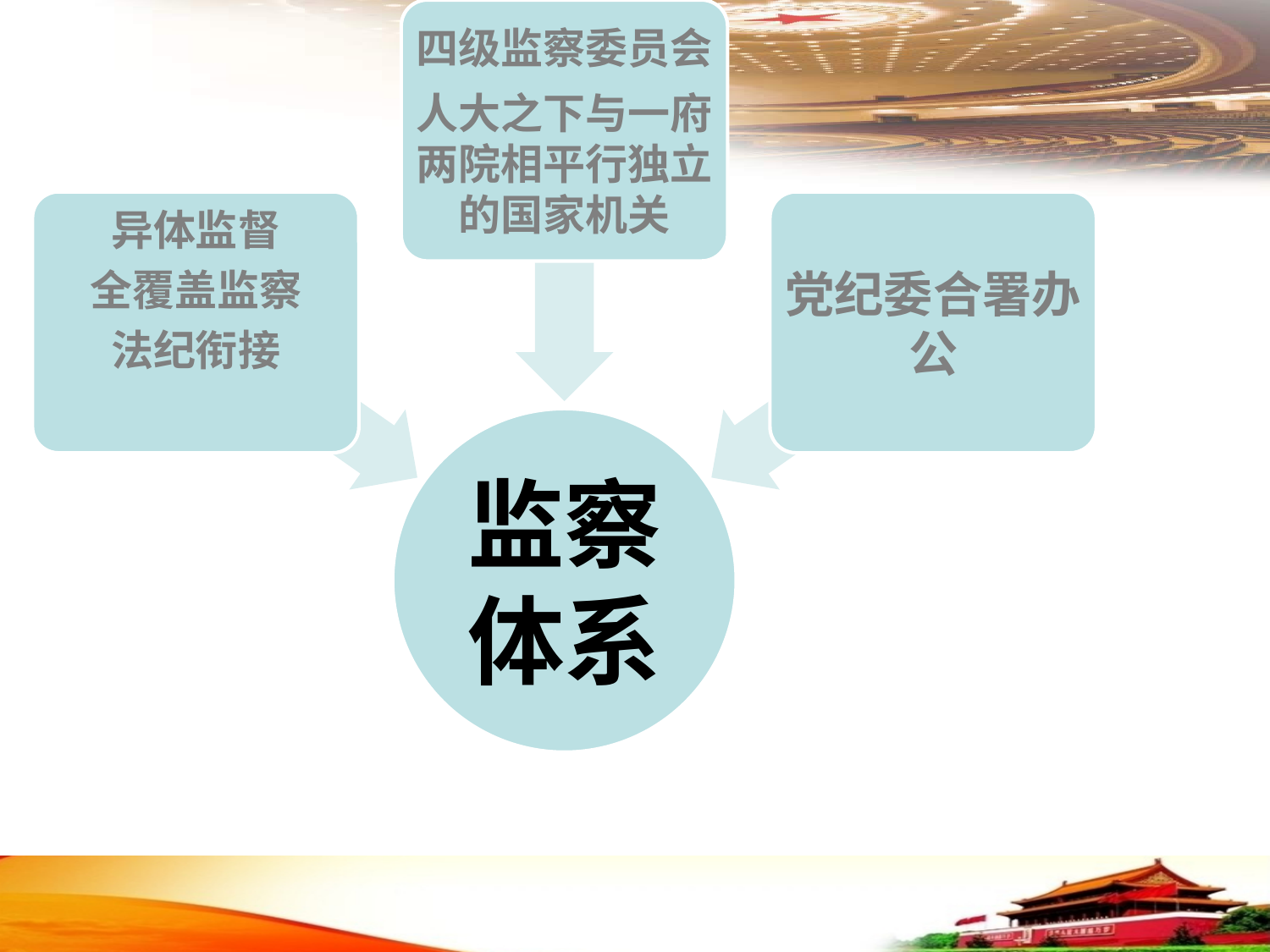

#
监察体系
异体监督
全覆盖监察
法纪衔接

四级监察委员会
人大之下与一府两院相平行独立的国家机关
党纪委合署办公